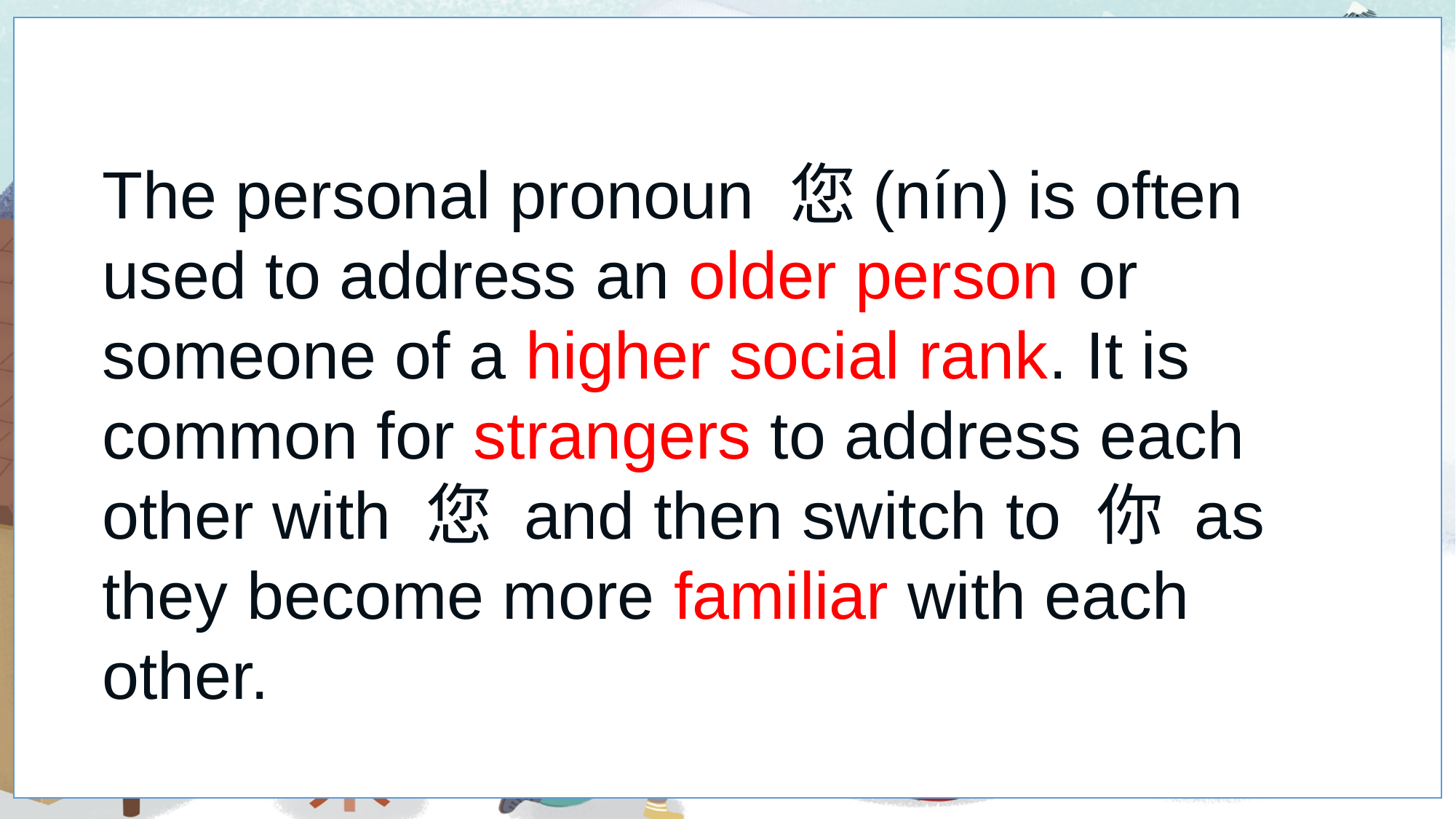

The personal pronoun 您(nín) is often used to address an older person or someone of a higher social rank. It is common for strangers to address each other with 您 and then switch to 你 as they become more familiar with each other.